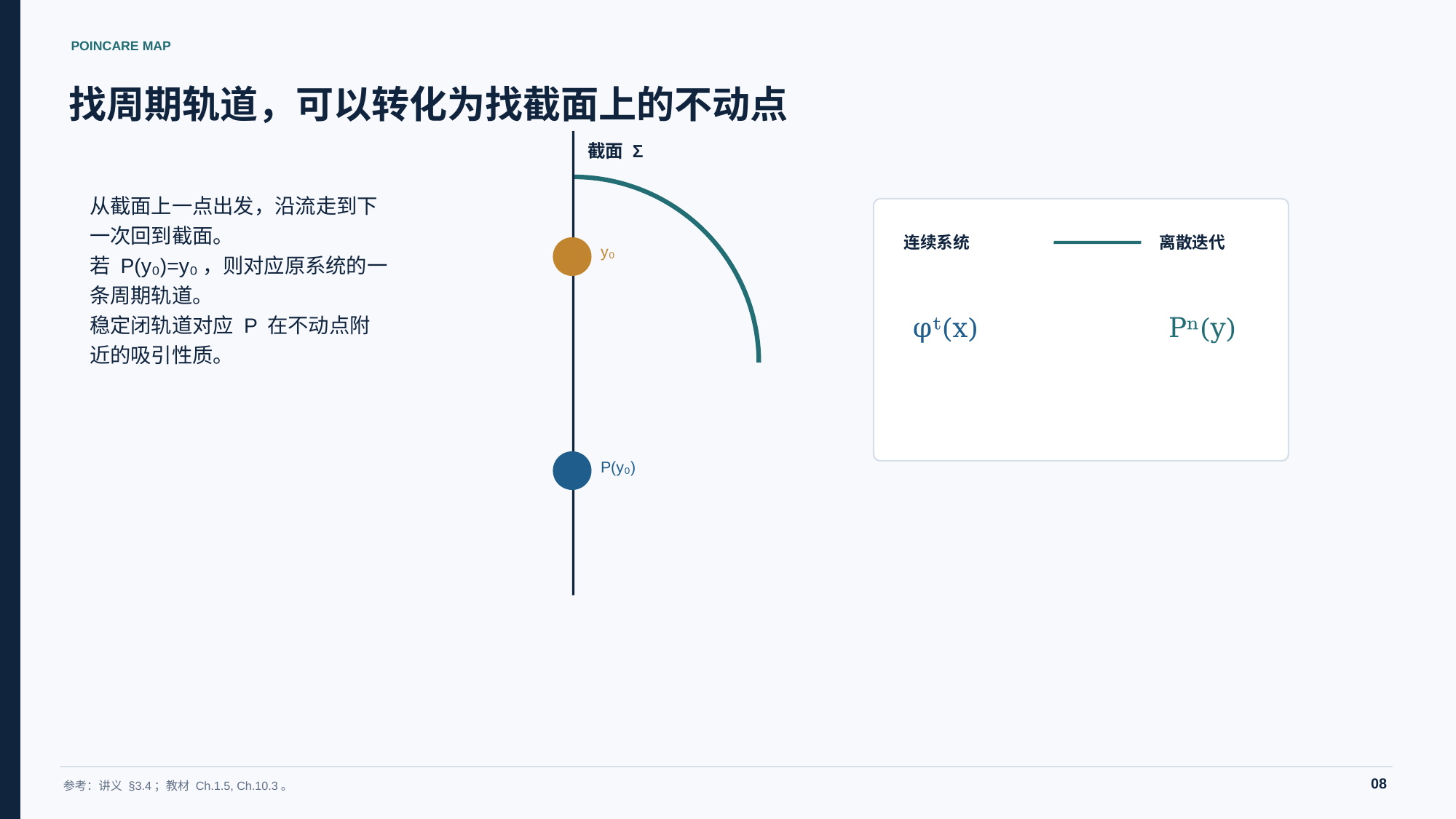

POINCARE MAP
找周期轨道，可以转化为找截面上的不动点

截面 Σ

从截面上一点出发，沿流走到下一次回到截面。
若 P(y₀)=y₀，则对应原系统的一条周期轨道。
稳定闭轨道对应 P 在不动点附近的吸引性质。

连续系统
离散迭代

y₀
φᵗ(x)
Pⁿ(y)

P(y₀)

08
参考：讲义 §3.4；教材 Ch.1.5, Ch.10.3。